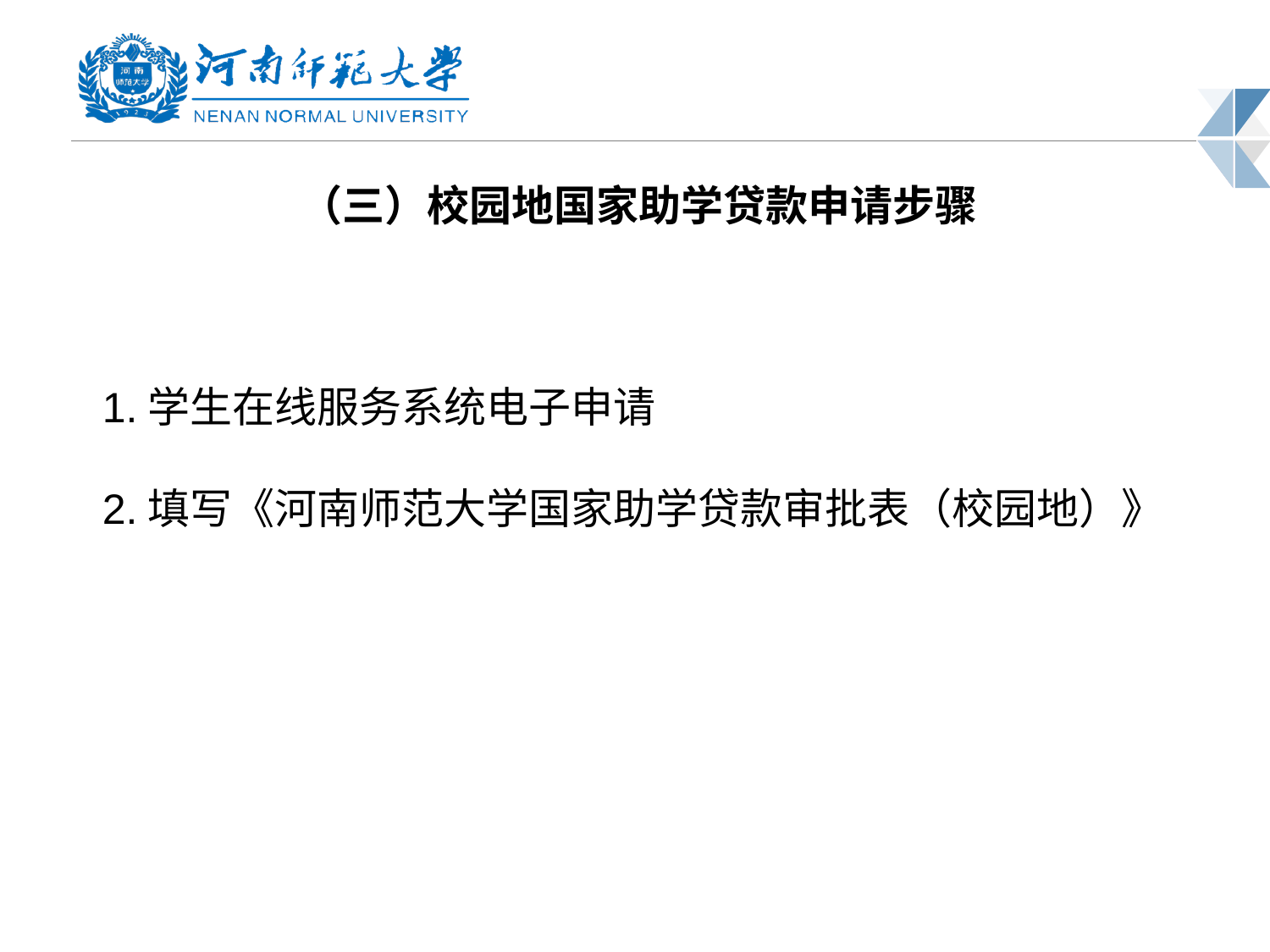

（三）校园地国家助学贷款申请步骤
1.学生在线服务系统电子申请

2.填写《河南师范大学国家助学贷款审批表（校园地）》